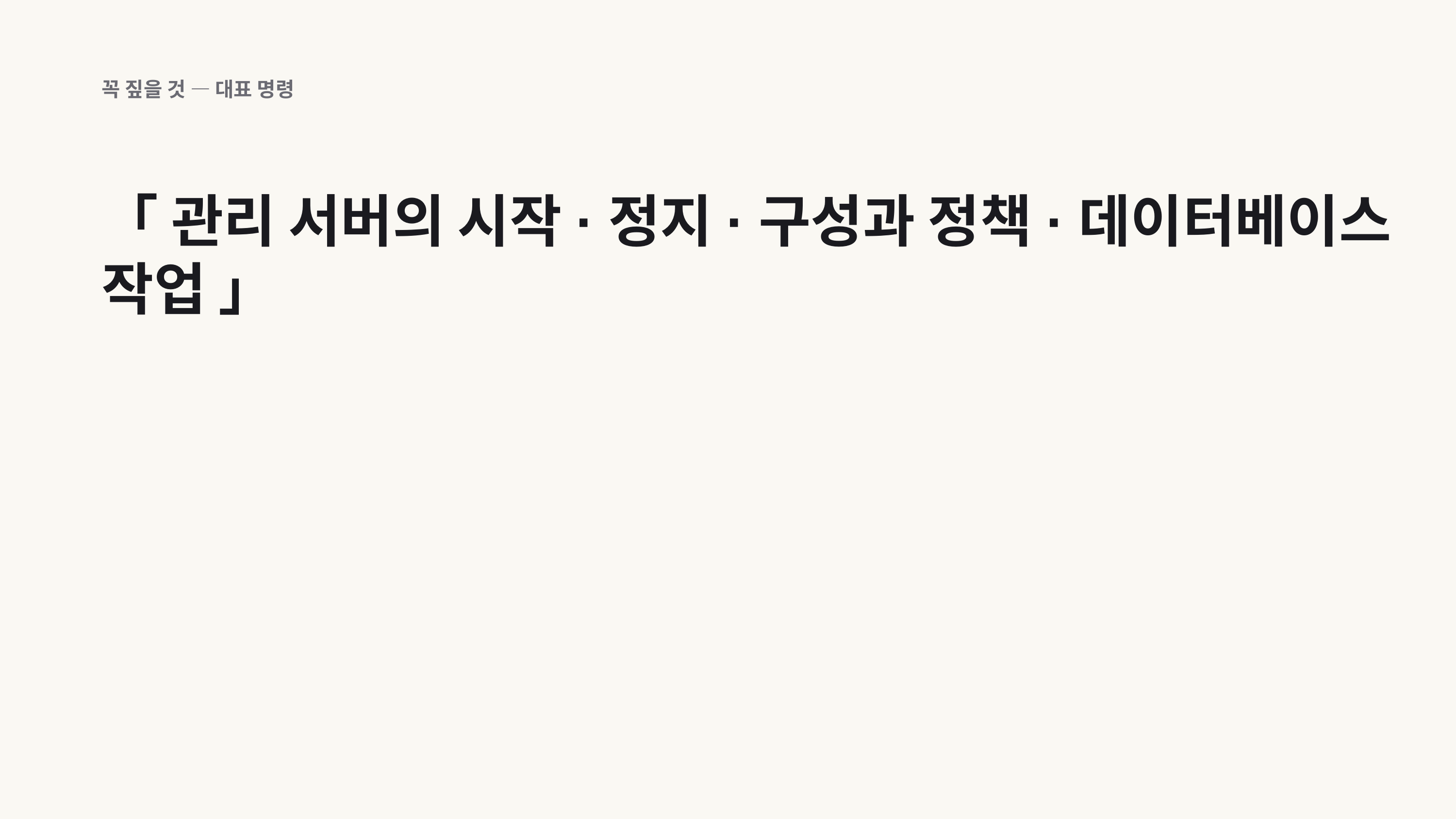

꼭 짚을 것 — 대표 명령
「 관리 서버의 시작·정지·구성과 정책·데이터베이스 작업 」